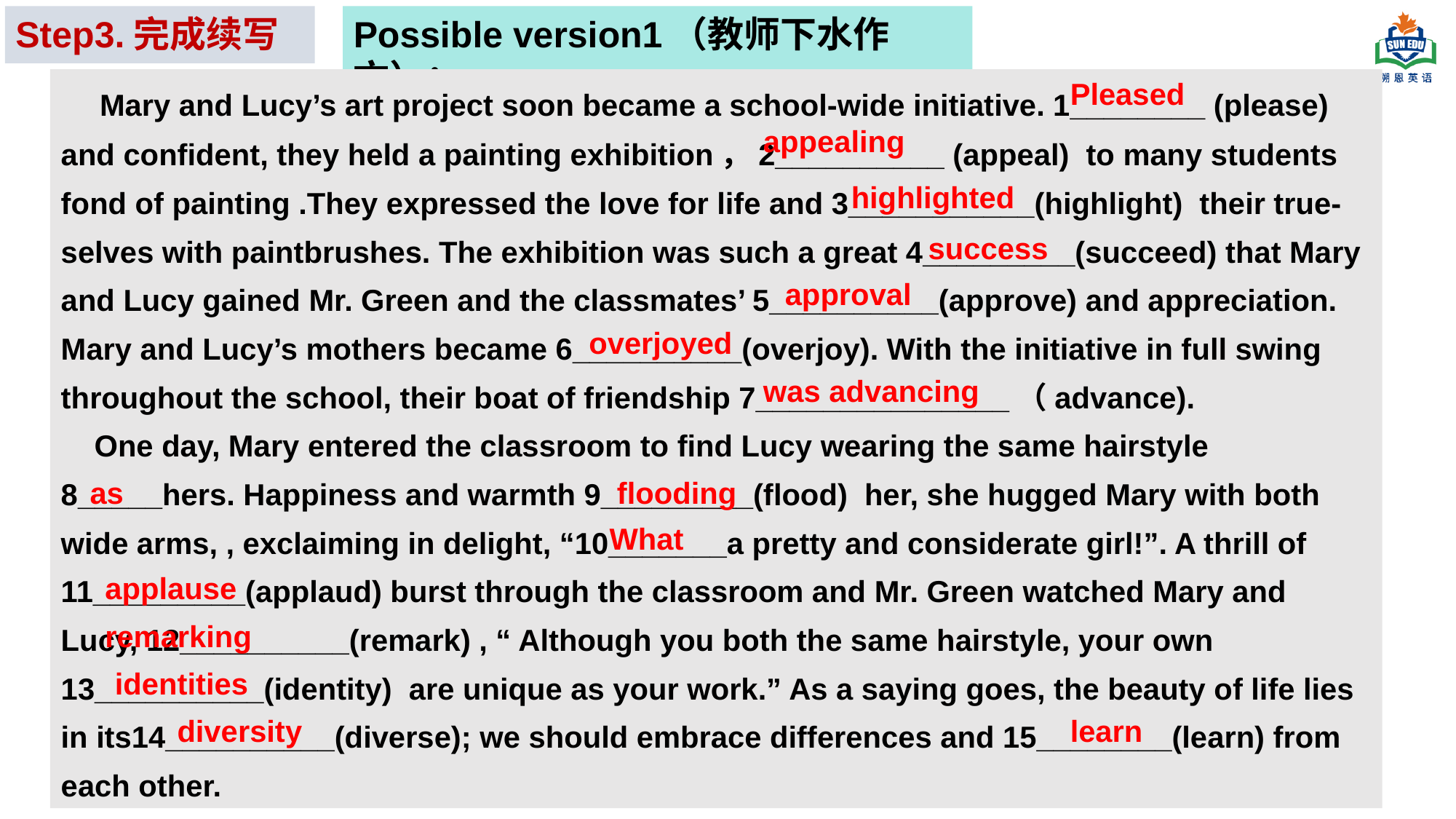

Step3.完成续写

Possible version1（教师下水作文）：
    Mary and Lucy’s art project soon became a school-wide initiative. 1________ (please) and confident, they held a painting exhibition，2__________ (appeal)  to many students fond of painting .They expressed the love for life and 3___________(highlight)  their true-selves with paintbrushes. The exhibition was such a great 4_________(succeed) that Mary and Lucy gained Mr. Green and the classmates’ 5__________(approve) and appreciation. Mary and Lucy’s mothers became 6__________(overjoy). With the initiative in full swing throughout the school, their boat of friendship 7_______________（advance).
    One day, Mary entered the classroom to find Lucy wearing the same hairstyle 8_____hers. Happiness and warmth 9_________(flood)  her, she hugged Mary with both wide arms, , exclaiming in delight, “10_______a pretty and considerate girl!”. A thrill of 11_________(applaud) burst through the classroom and Mr. Green watched Mary and Lucy, 12__________(remark) , “ Although you both the same hairstyle, your own 13__________(identity)  are unique as your work.” As a saying goes, the beauty of life lies in its14__________(diverse); we should embrace differences and 15________(learn) from each other.
Pleased
appealing
highlighted
success
approval
overjoyed
was advancing
as
flooding
What
applause
remarking
identities
diversity
learn